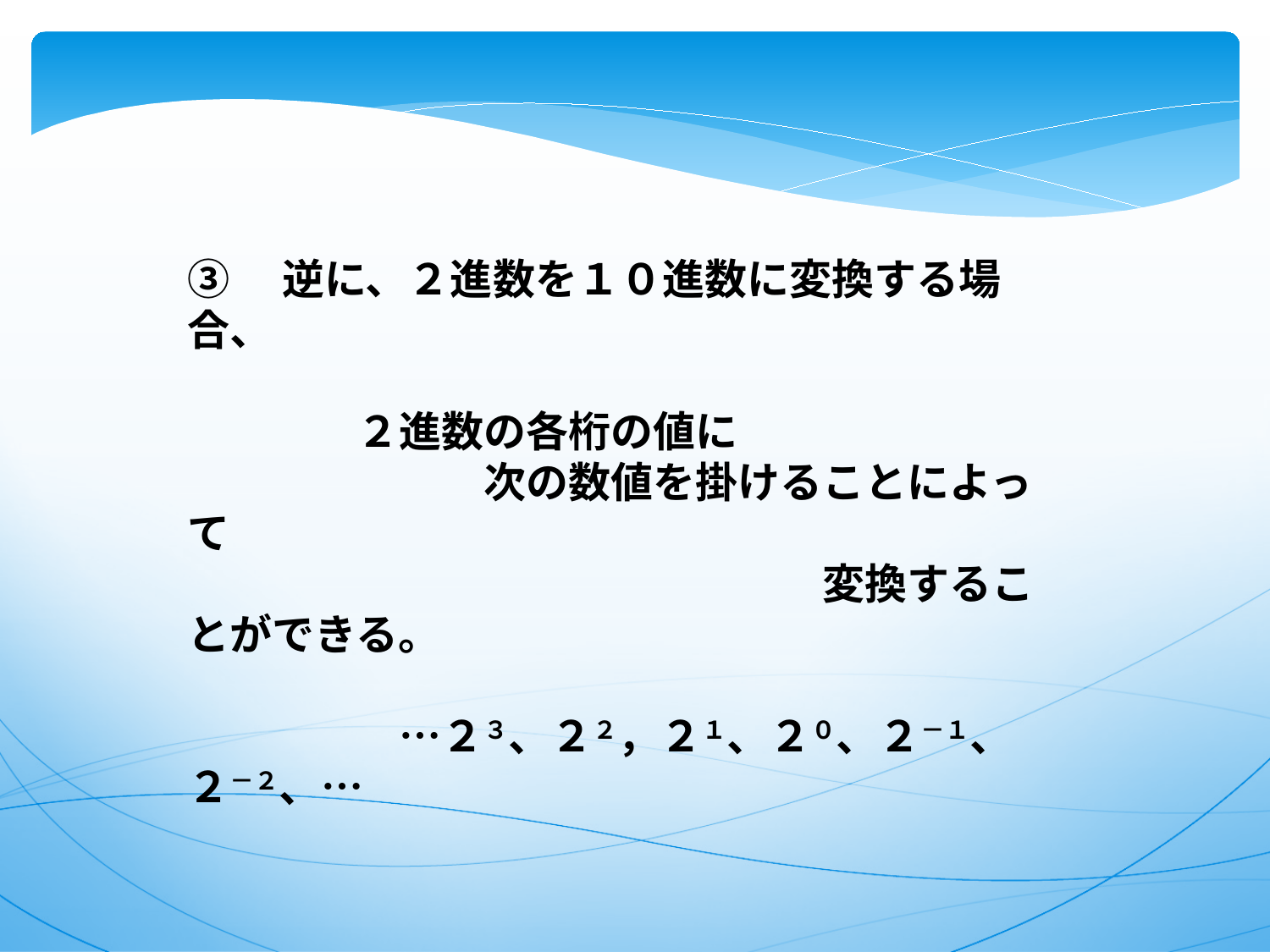

③　逆に、２進数を１０進数に変換する場合、

　　　　２進数の各桁の値に
　　　　　　　次の数値を掛けることによって
　　　　　　　　　　　　　　　変換することができる。

　　　　　…２３、２２，２１、２０、２－１、２－２、…